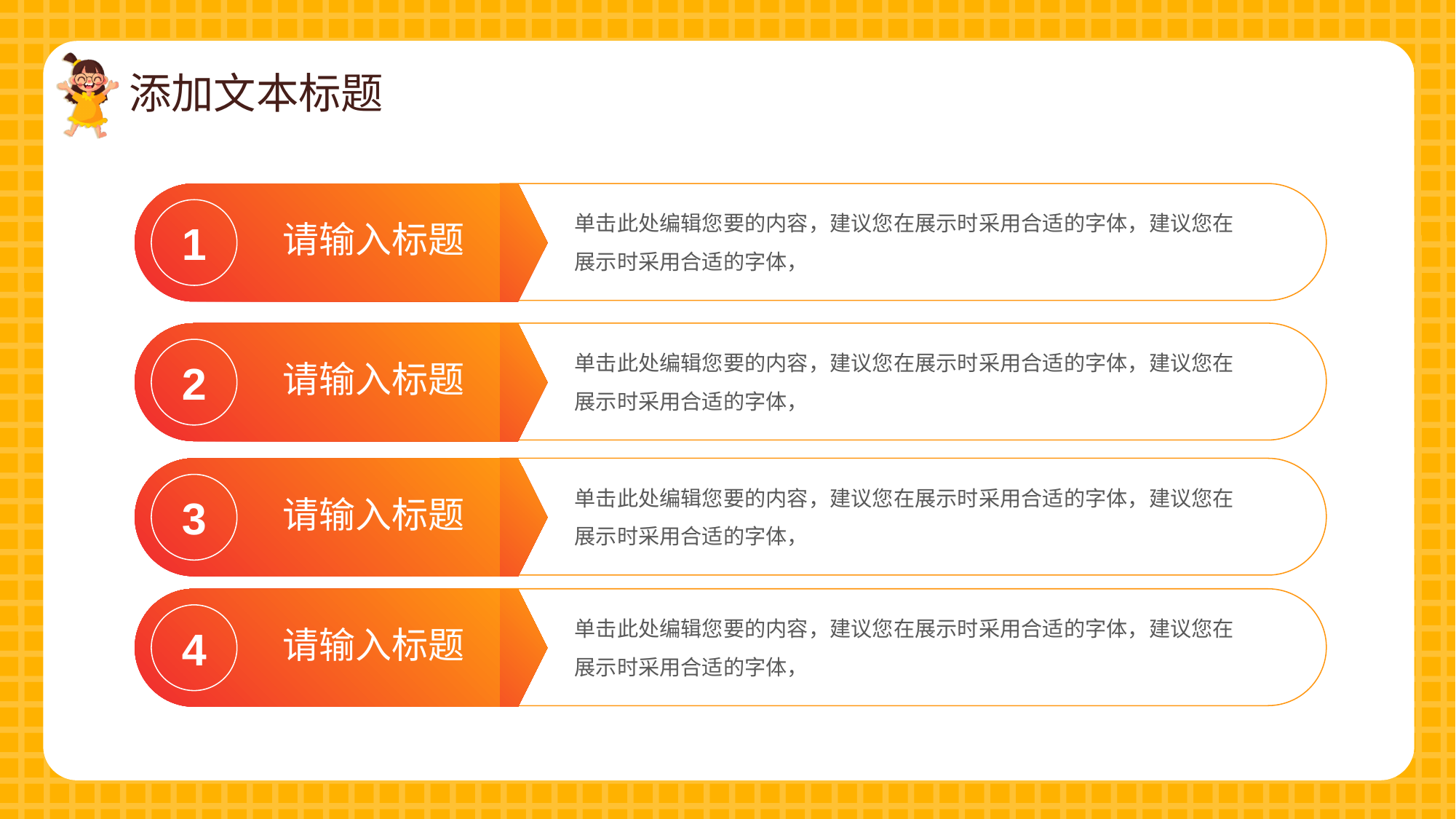

1
单击此处编辑您要的内容，建议您在展示时采用合适的字体，建议您在展示时采用合适的字体，
请输入标题

2
单击此处编辑您要的内容，建议您在展示时采用合适的字体，建议您在展示时采用合适的字体，
请输入标题

3
单击此处编辑您要的内容，建议您在展示时采用合适的字体，建议您在展示时采用合适的字体，
请输入标题

4
单击此处编辑您要的内容，建议您在展示时采用合适的字体，建议您在展示时采用合适的字体，
请输入标题